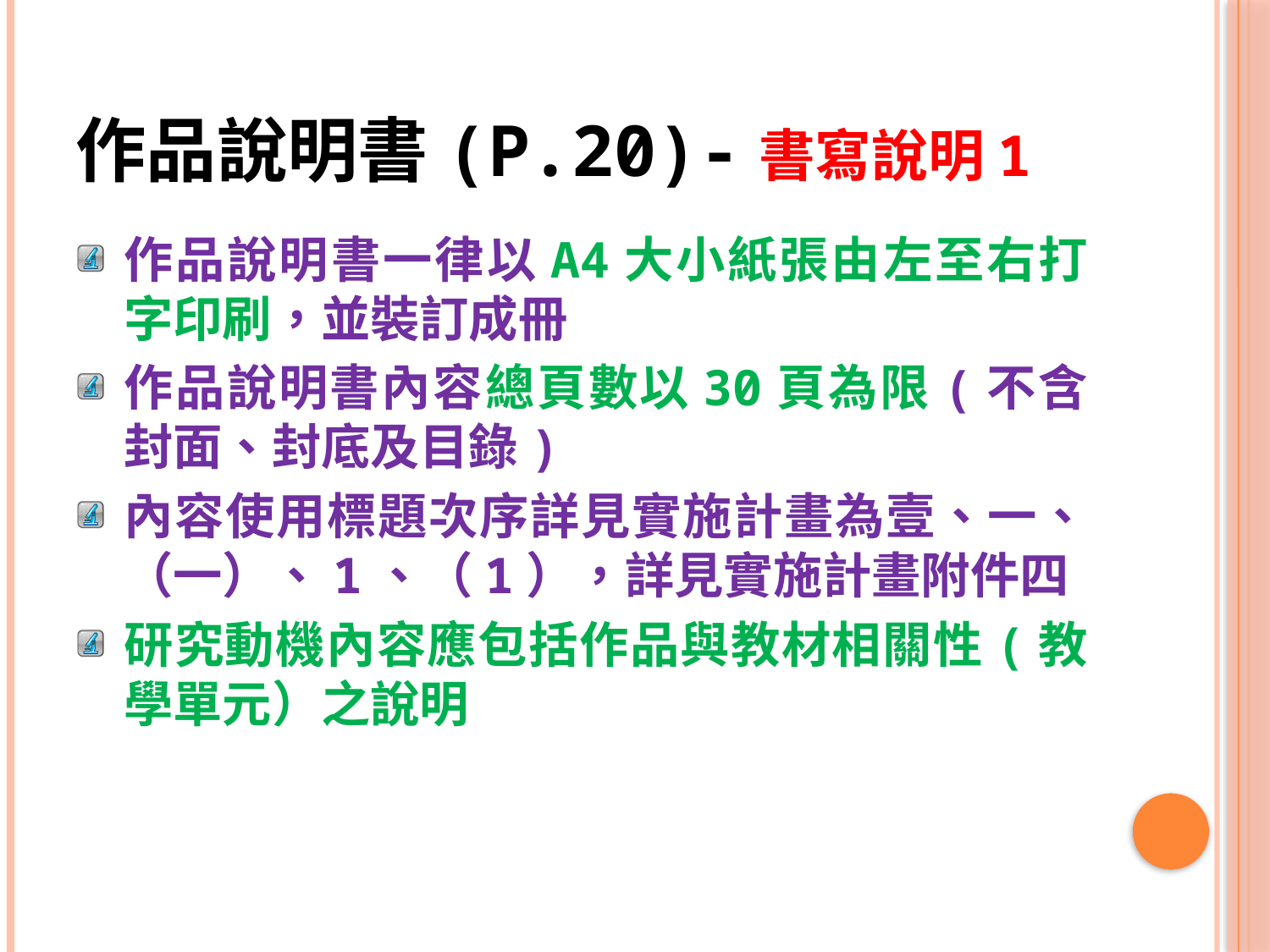

# 作品說明書(P.20)-書寫說明1
作品說明書一律以A4大小紙張由左至右打字印刷，並裝訂成冊
作品說明書內容總頁數以30頁為限(不含封面、封底及目錄)
內容使用標題次序詳見實施計畫為壹、一、（一）、1、（1），詳見實施計畫附件四
研究動機內容應包括作品與教材相關性(教學單元）之說明